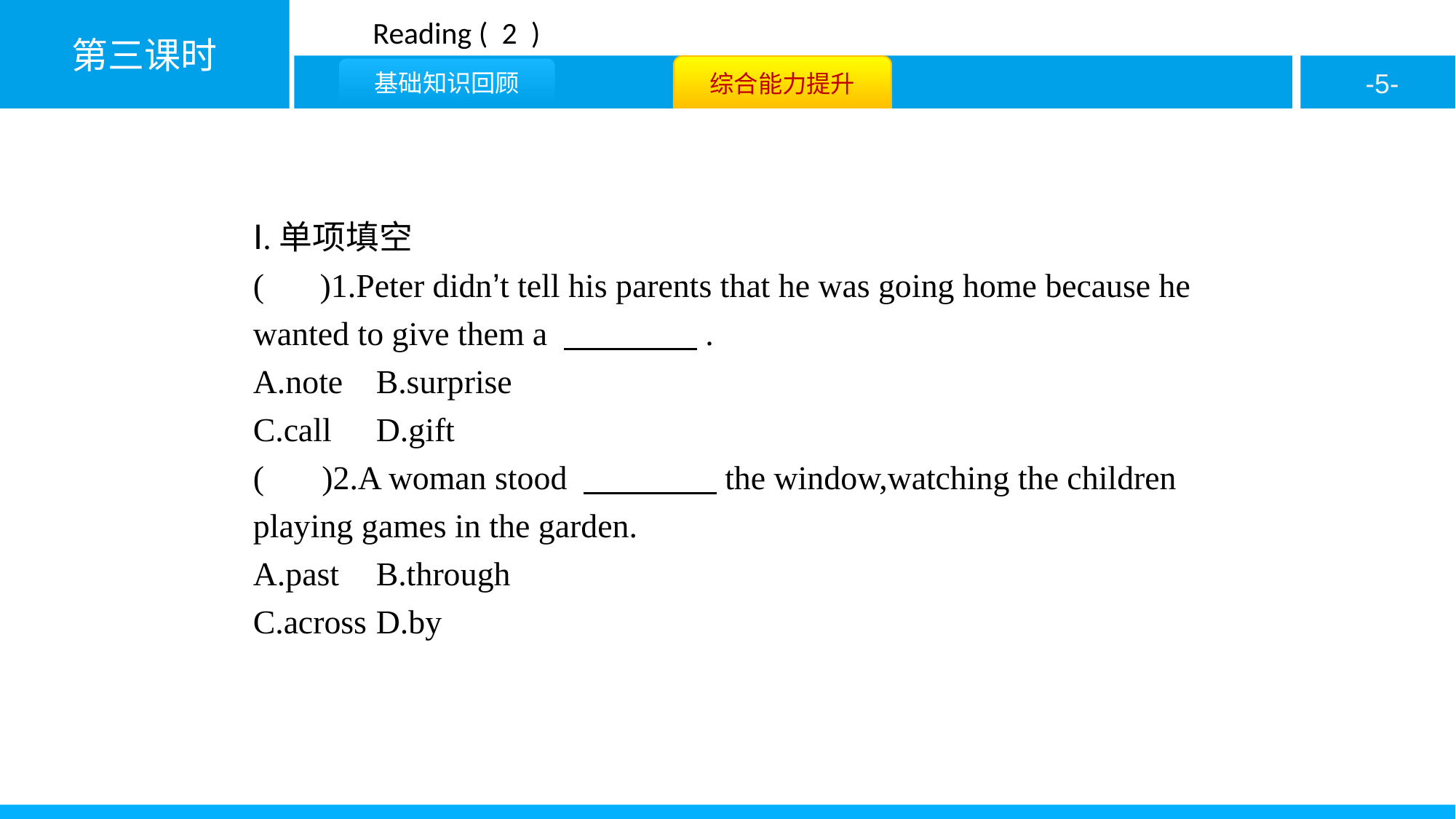

Ⅰ.单项填空
(  B  )1.Peter didn’t tell his parents that he was going home because he wanted to give them a 　　　　.
A.note	B.surprise
C.call	D.gift
(  D  )2.A woman stood 　　　　the window,watching the children playing games in the garden.
A.past	B.through
C.across	D.by